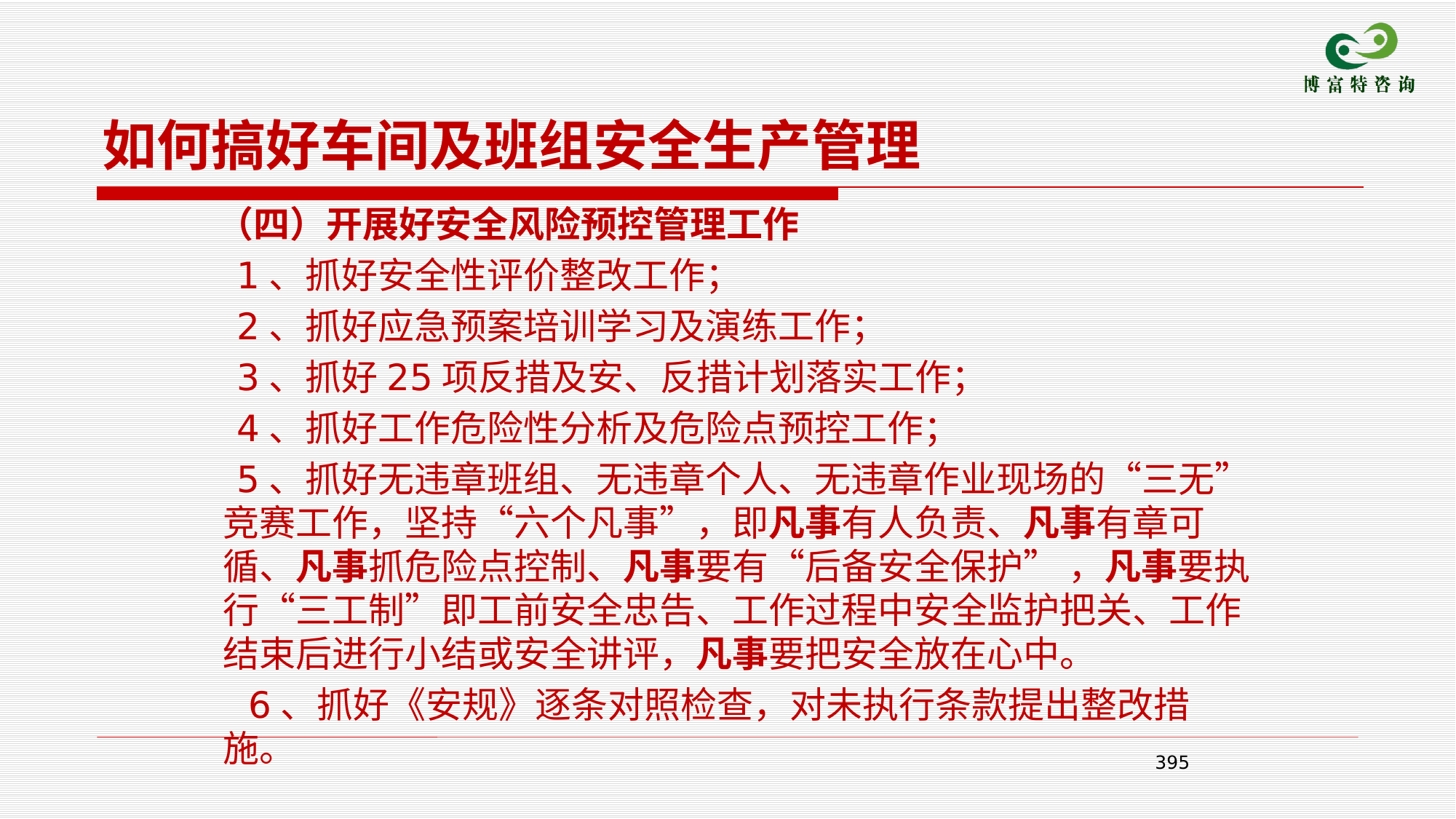

如何搞好车间及班组安全生产管理
     （四）开展好安全风险预控管理工作
      1、抓好安全性评价整改工作；
      2、抓好应急预案培训学习及演练工作；
      3、抓好25项反措及安、反措计划落实工作；
      4、抓好工作危险性分析及危险点预控工作；
      5、抓好无违章班组、无违章个人、无违章作业现场的“三无”竞赛工作，坚持“六个凡事”，即凡事有人负责、凡事有章可循、凡事抓危险点控制、凡事要有“后备安全保护” ，凡事要执行“三工制”即工前安全忠告、工作过程中安全监护把关、工作结束后进行小结或安全讲评，凡事要把安全放在心中。
       6、抓好《安规》逐条对照检查，对未执行条款提出整改措施。

395